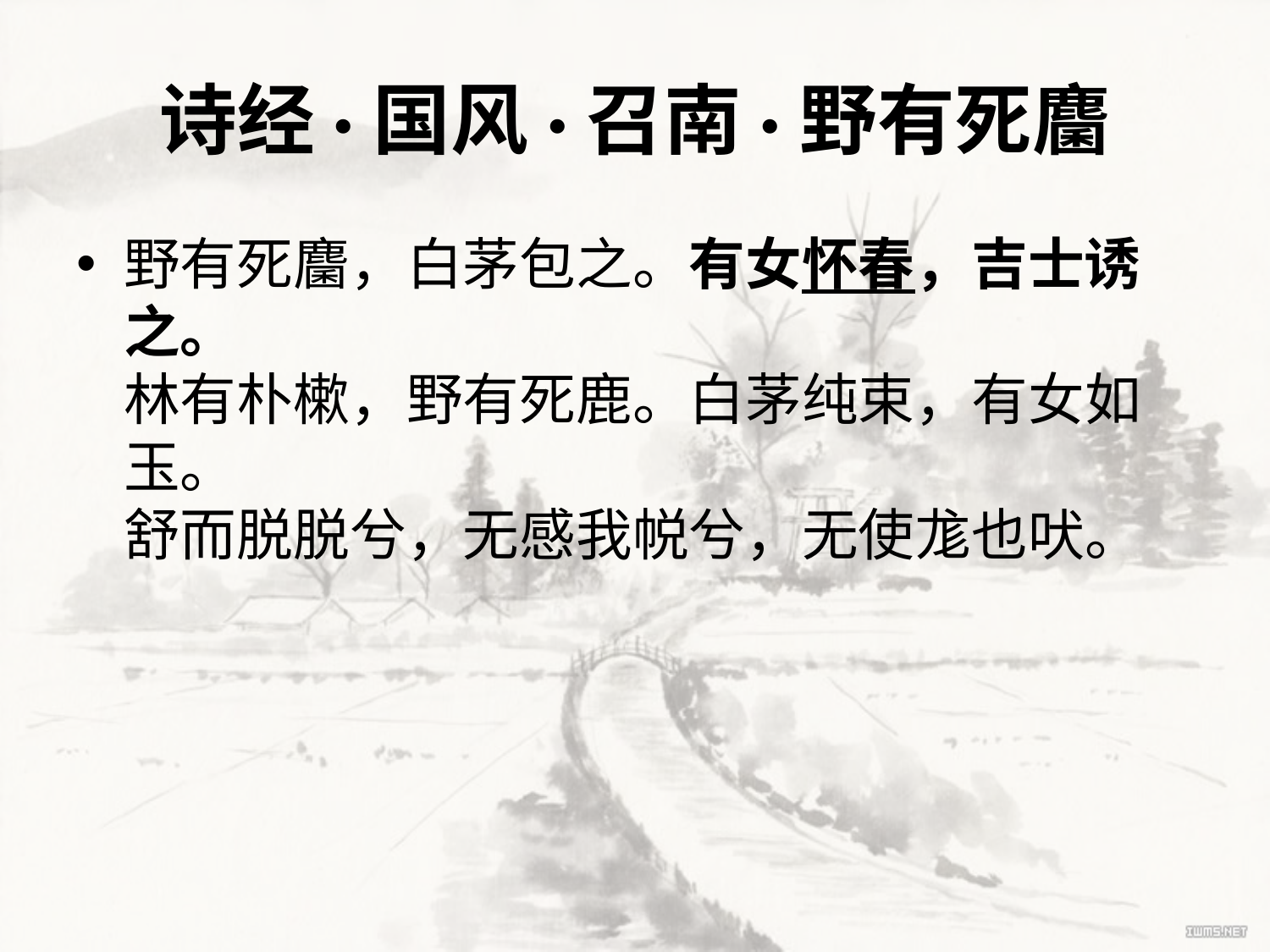

# 诗经·国风·召南·野有死麕
野有死麕，白茅包之。有女怀春，吉士诱之。
林有朴樕，野有死鹿。白茅纯束，有女如玉。
舒而脱脱兮，无感我帨兮，无使尨也吠。